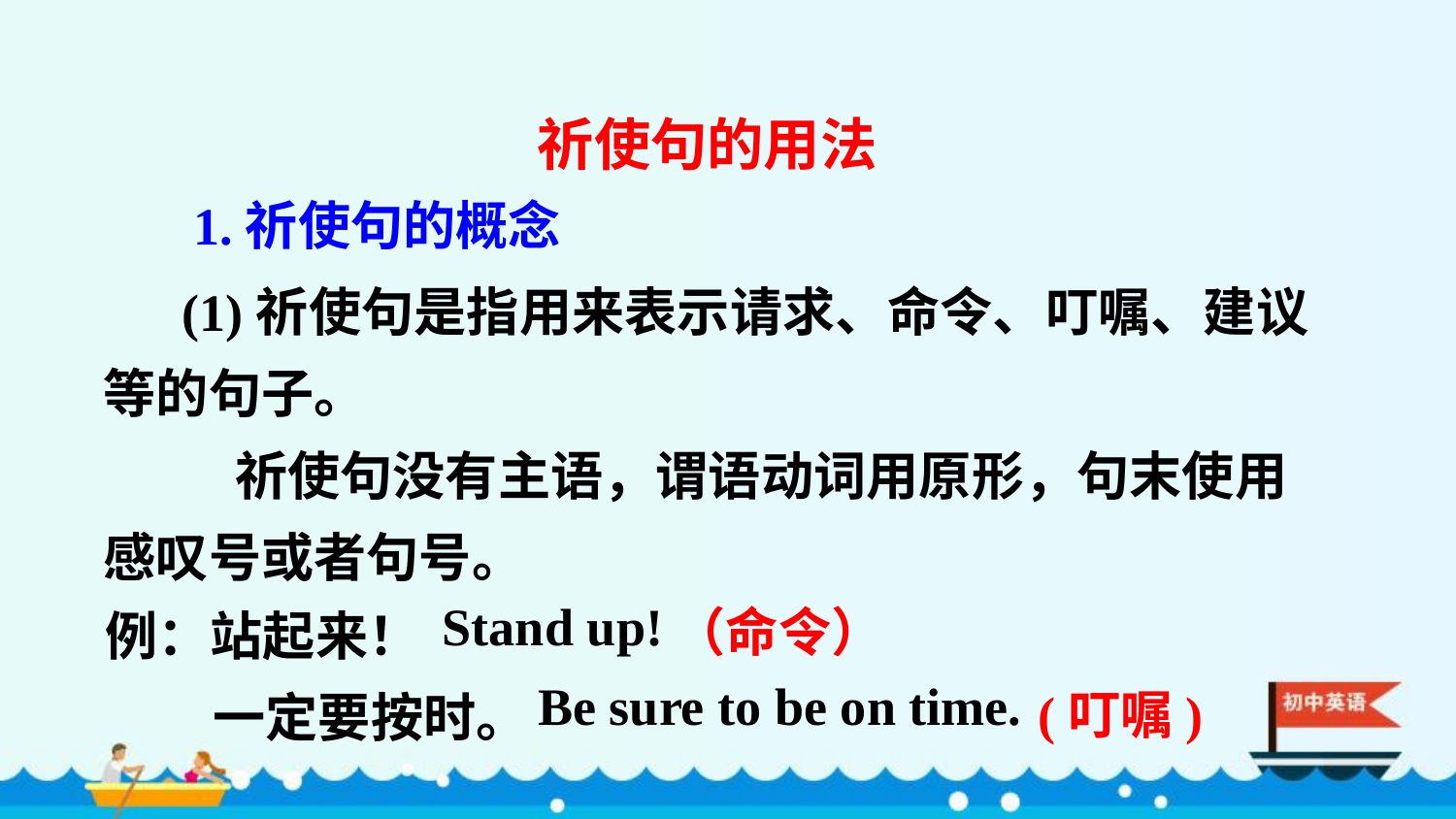

祈使句的用法
1.祈使句的概念
      (1)祈使句是指用来表示请求、命令、叮嘱、建议等的句子。
          祈使句没有主语，谓语动词用原形，句末使用感叹号或者句号。
（命令）
例：站起来！
        一定要按时。
Stand up!
(叮嘱)
Be sure to be on time.